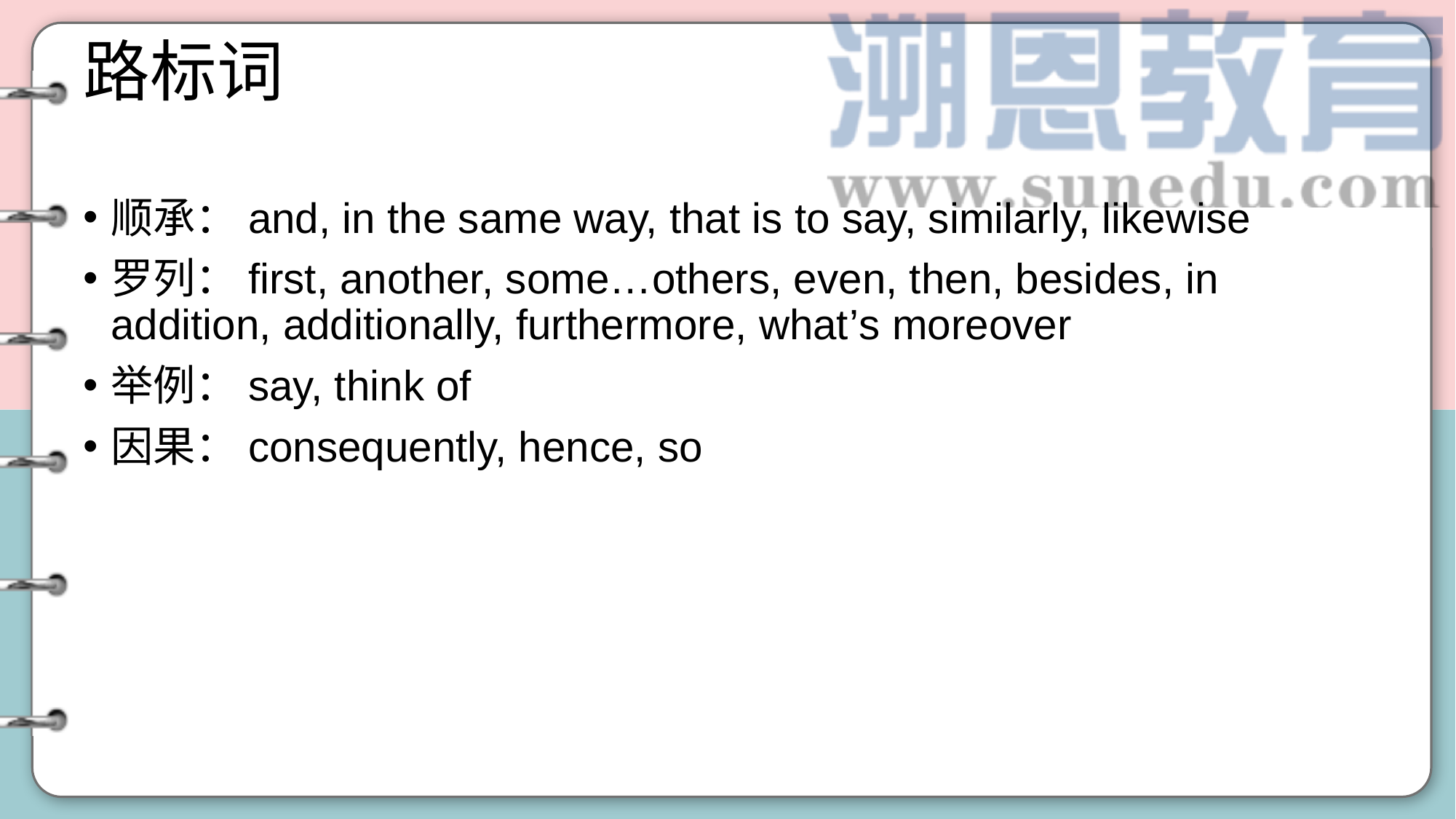

路标词
顺承：and, in the same way, that is to say, similarly, likewise
罗列：first, another, some…others, even, then, besides, in addition, additionally, furthermore, what’s moreover
举例：say, think of
因果：consequently, hence, so